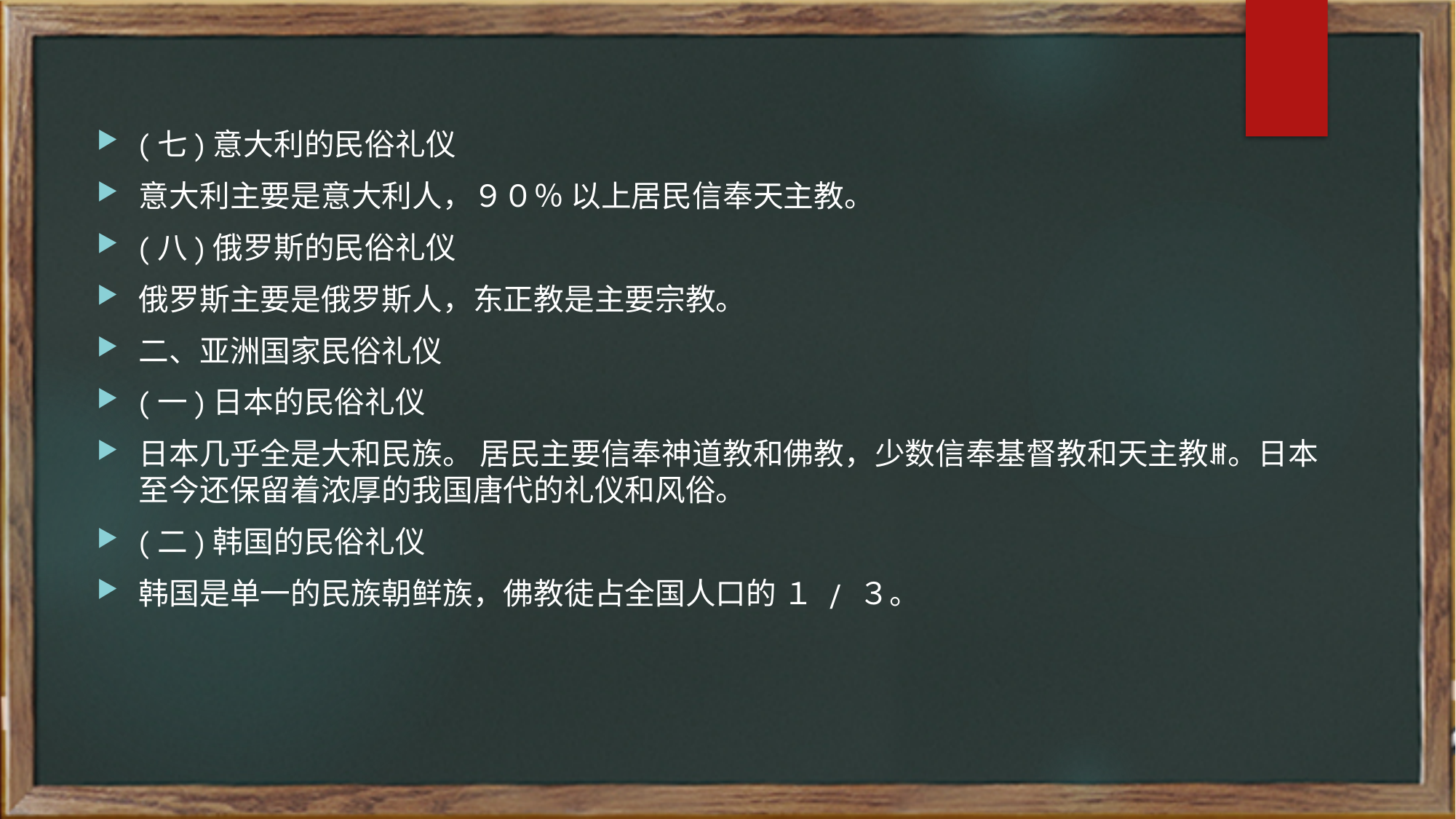

(七)意大利的民俗礼仪
意大利主要是意大利人，９０％ 以上居民信奉天主教。
(八)俄罗斯的民俗礼仪
俄罗斯主要是俄罗斯人，东正教是主要宗教。
二、亚洲国家民俗礼仪
(一)日本的民俗礼仪
日本几乎全是大和民族。 居民主要信奉神道教和佛教，少数信奉基督教和天主教ꎮ。日本至今还保留着浓厚的我国唐代的礼仪和风俗。
(二)韩国的民俗礼仪
韩国是单一的民族朝鲜族，佛教徒占全国人口的 １ / ３。